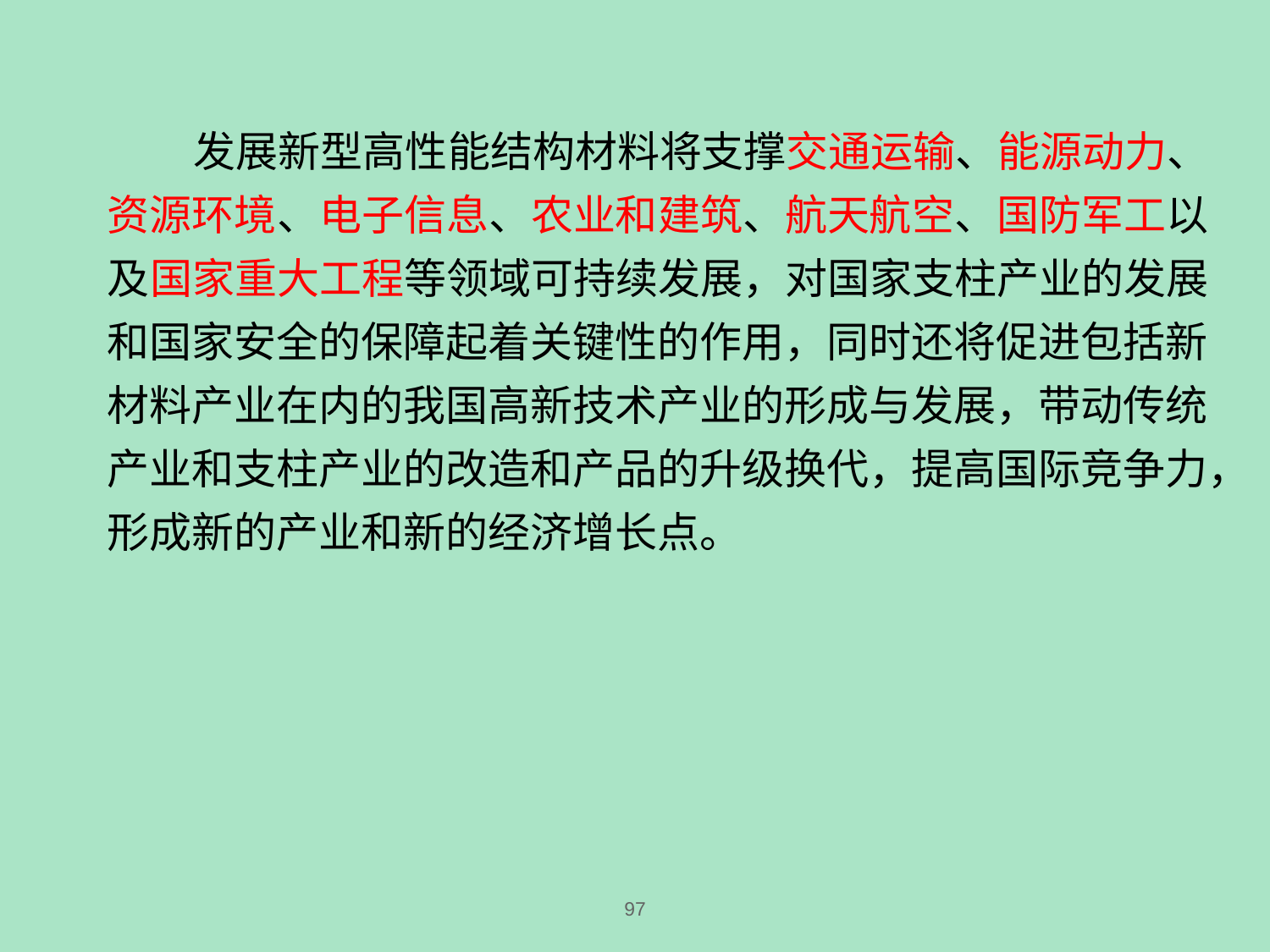

发展新型高性能结构材料将支撑交通运输、能源动力、资源环境、电子信息、农业和建筑、航天航空、国防军工以及国家重大工程等领域可持续发展，对国家支柱产业的发展和国家安全的保障起着关键性的作用，同时还将促进包括新材料产业在内的我国高新技术产业的形成与发展，带动传统产业和支柱产业的改造和产品的升级换代，提高国际竞争力，形成新的产业和新的经济增长点。
97